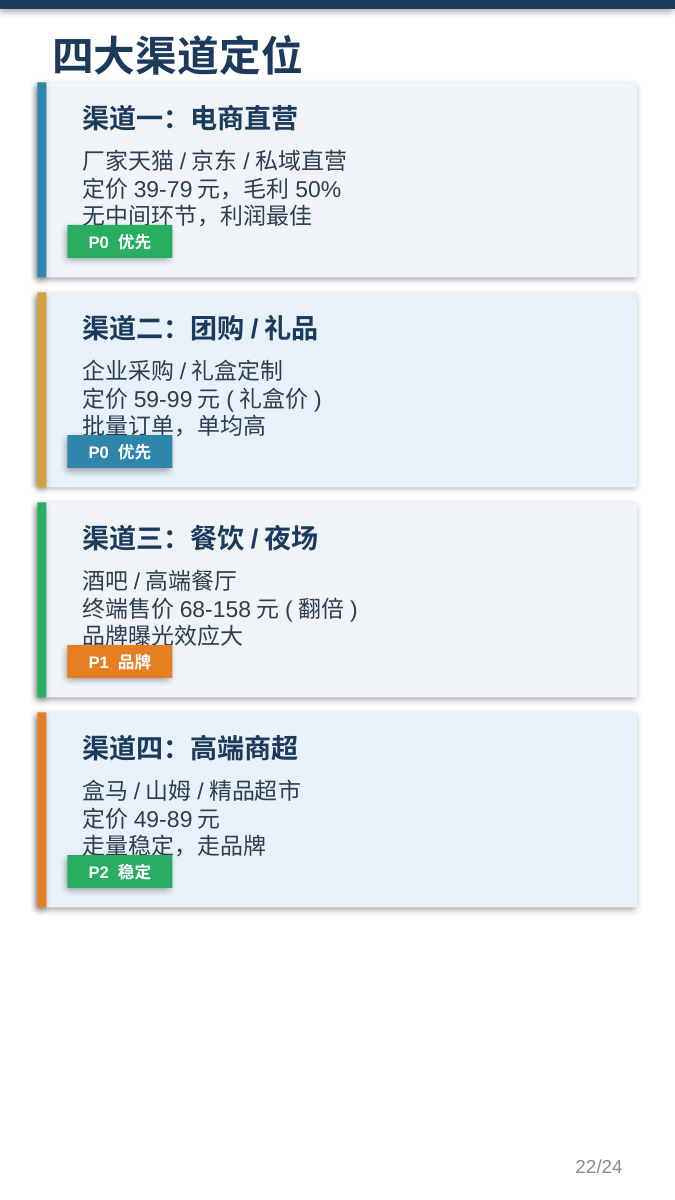

四大渠道定位

渠道一：电商直营
厂家天猫/京东/私域直营
定价39-79元，毛利50%
无中间环节，利润最佳

P0 优先

渠道二：团购/礼品
企业采购/礼盒定制
定价59-99元(礼盒价)
批量订单，单均高

P0 优先

渠道三：餐饮/夜场
酒吧/高端餐厅
终端售价68-158元(翻倍)
品牌曝光效应大

P1 品牌

渠道四：高端商超
盒马/山姆/精品超市
定价49-89元
走量稳定，走品牌

P2 稳定
22/24